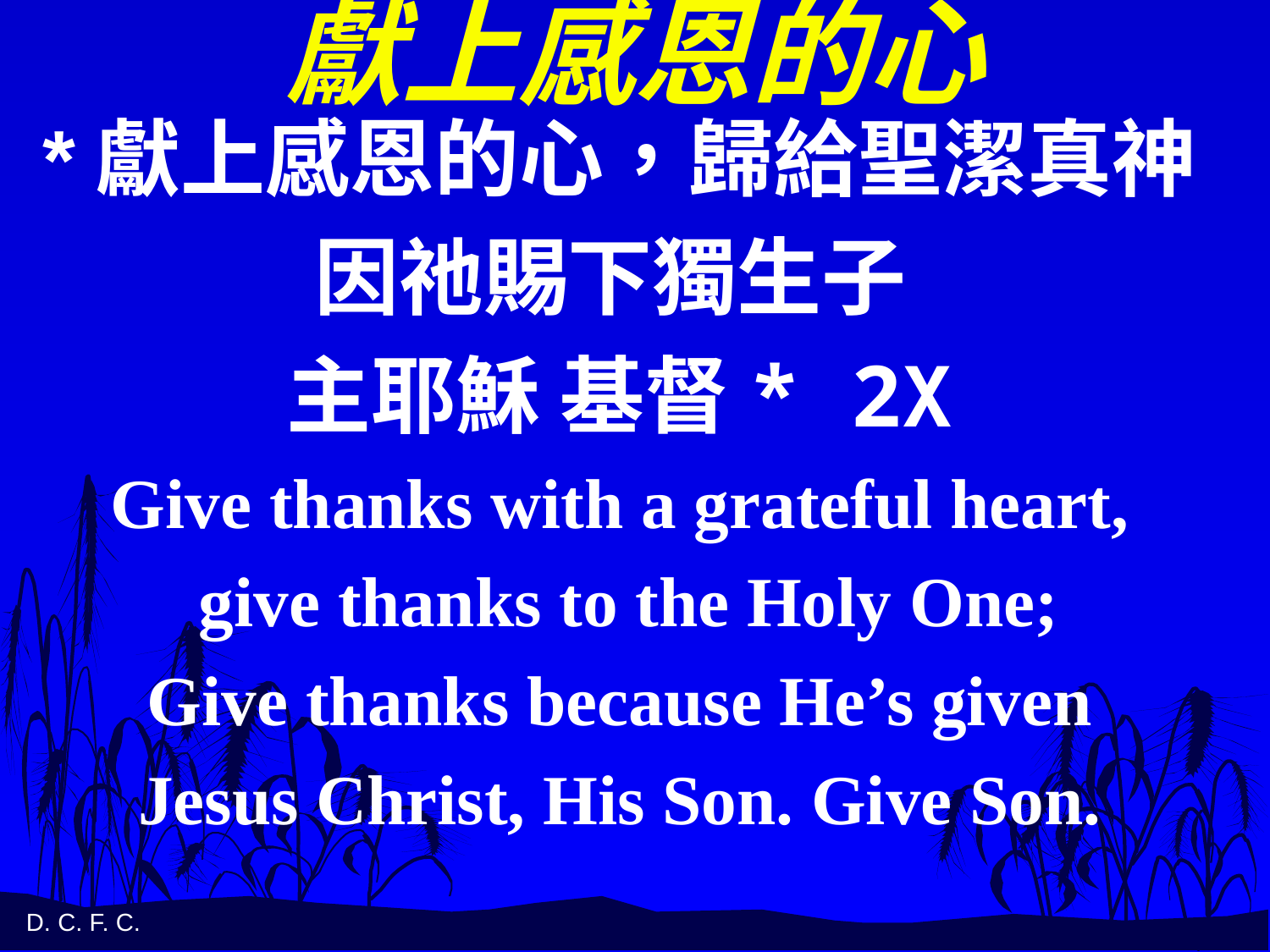

# 獻上感恩的心
*獻上感恩的心，歸給聖潔真神
因祂賜下獨生子
主耶穌 基督* 2X
Give thanks with a grateful heart,
 give thanks to the Holy One;
 Give thanks because He’s given
Jesus Christ, His Son. Give Son.